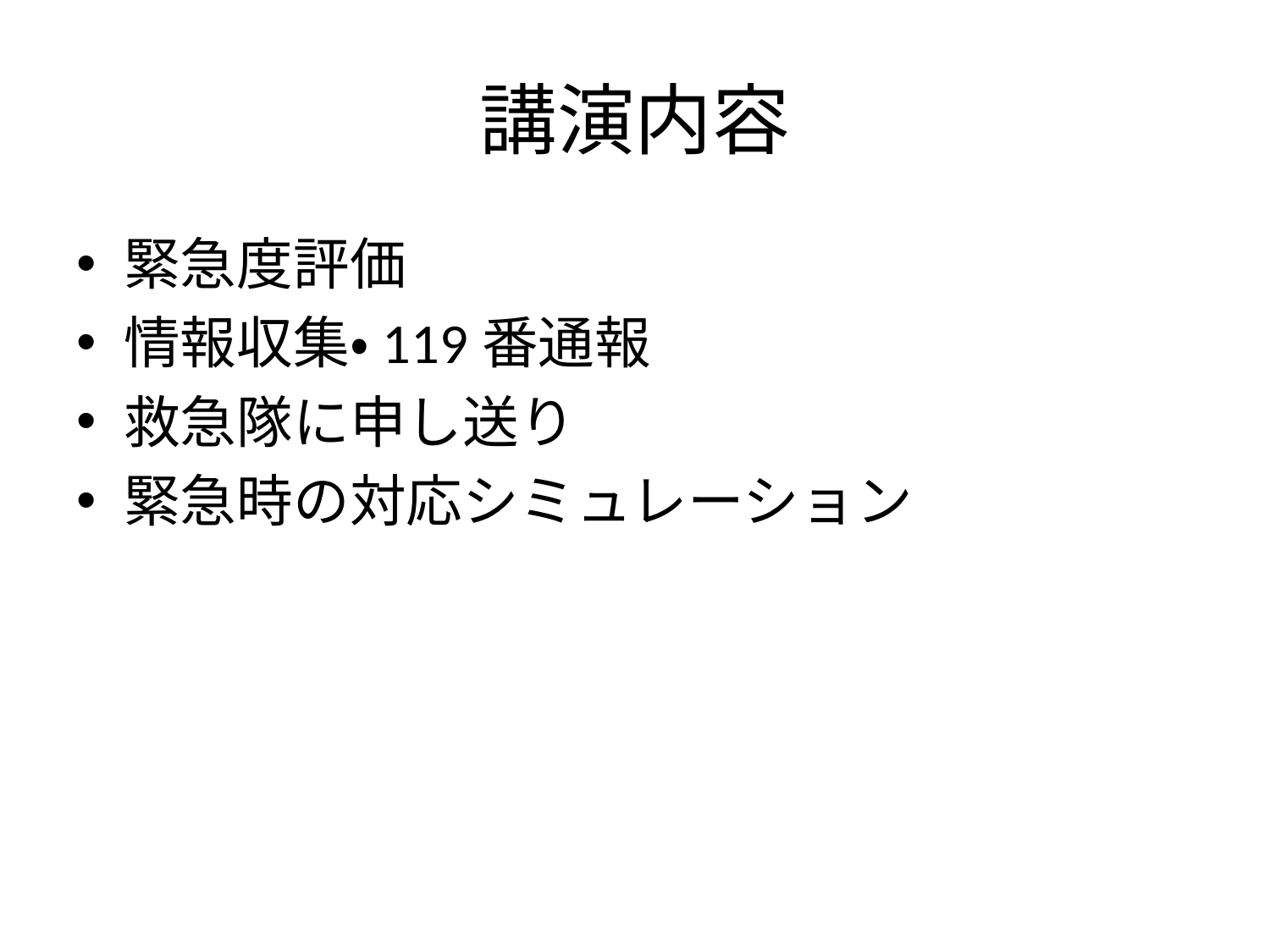

# 講演内容
緊急度評価
情報収集・119番通報
救急隊に申し送り
緊急時の対応シミュレーション